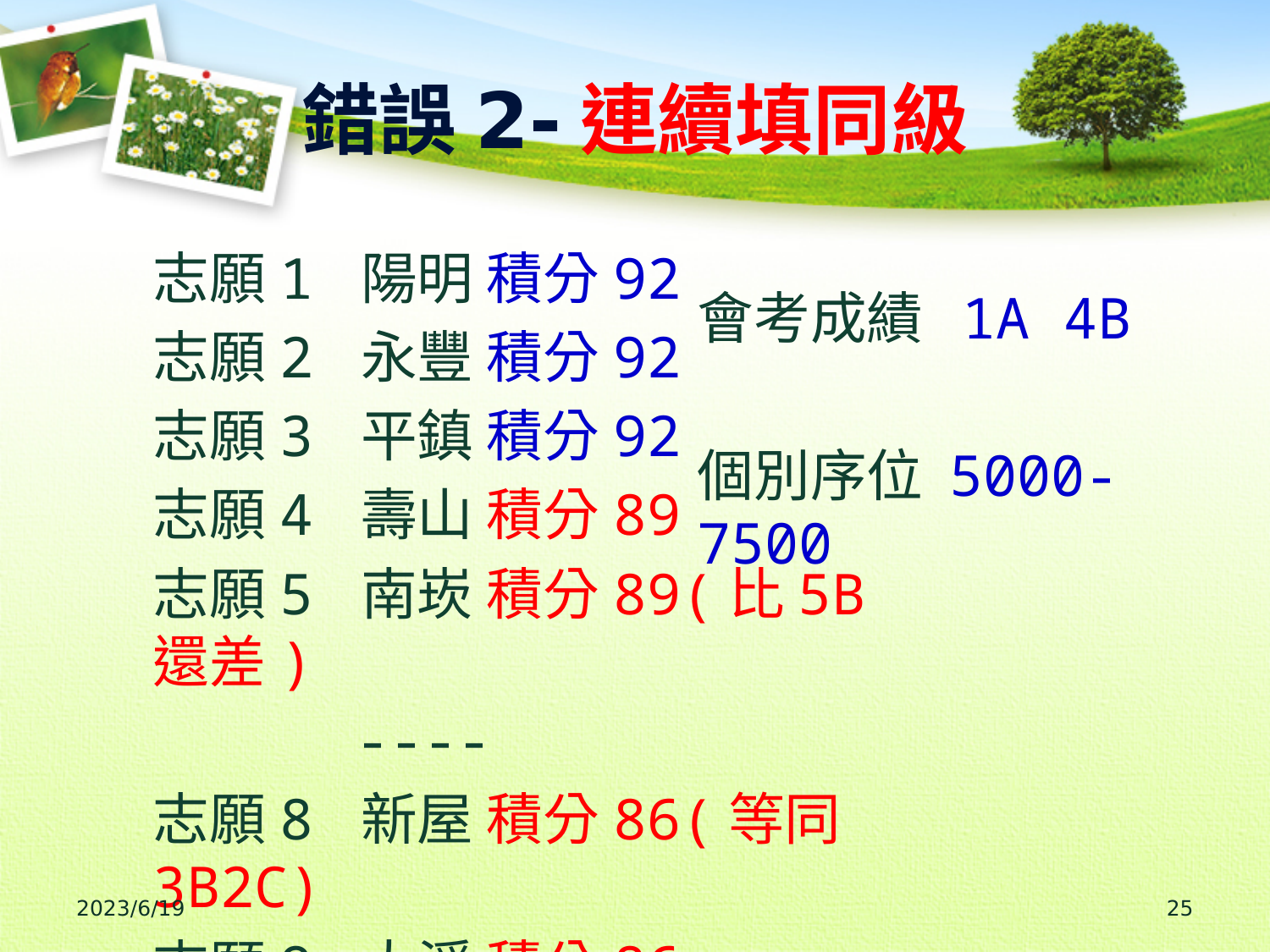

錯誤2-連續填同級
志願1 陽明 積分92
志願2 永豐 積分92
志願3 平鎮 積分92
志願4 壽山 積分89
志願5 南崁 積分89(比5B還差)
      ----
志願8 新屋 積分86(等同3B2C)
志願9 大溪 積分86

會考成績  1A 4B

個別序位 5000-7500

2023/6/19
25